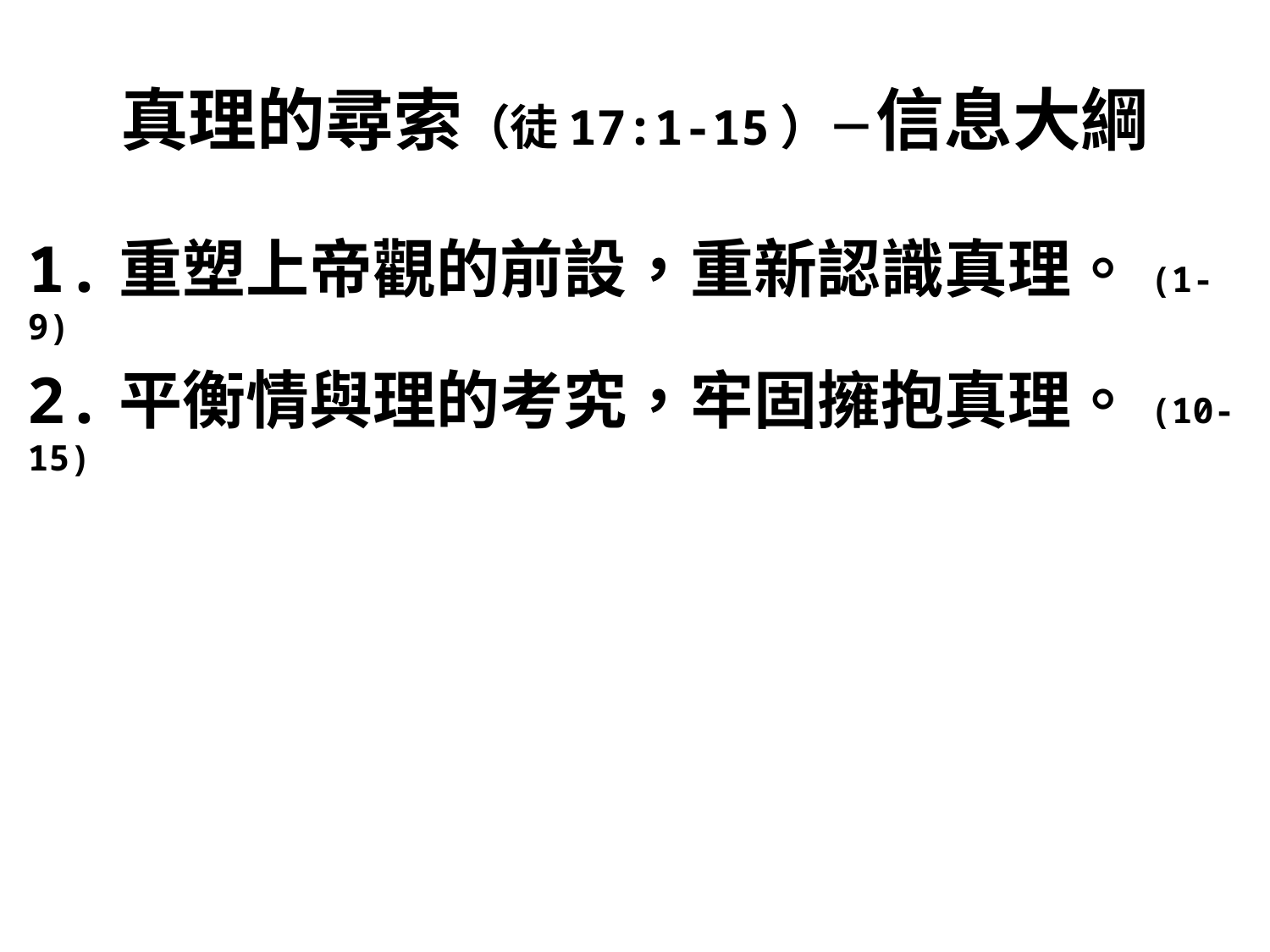

# 真理的尋索（徒17:1-15）－信息大綱
1.重塑上帝觀的前設，重新認識真理。(1-9)
2.平衡情與理的考究，牢固擁抱真理。(10-15)